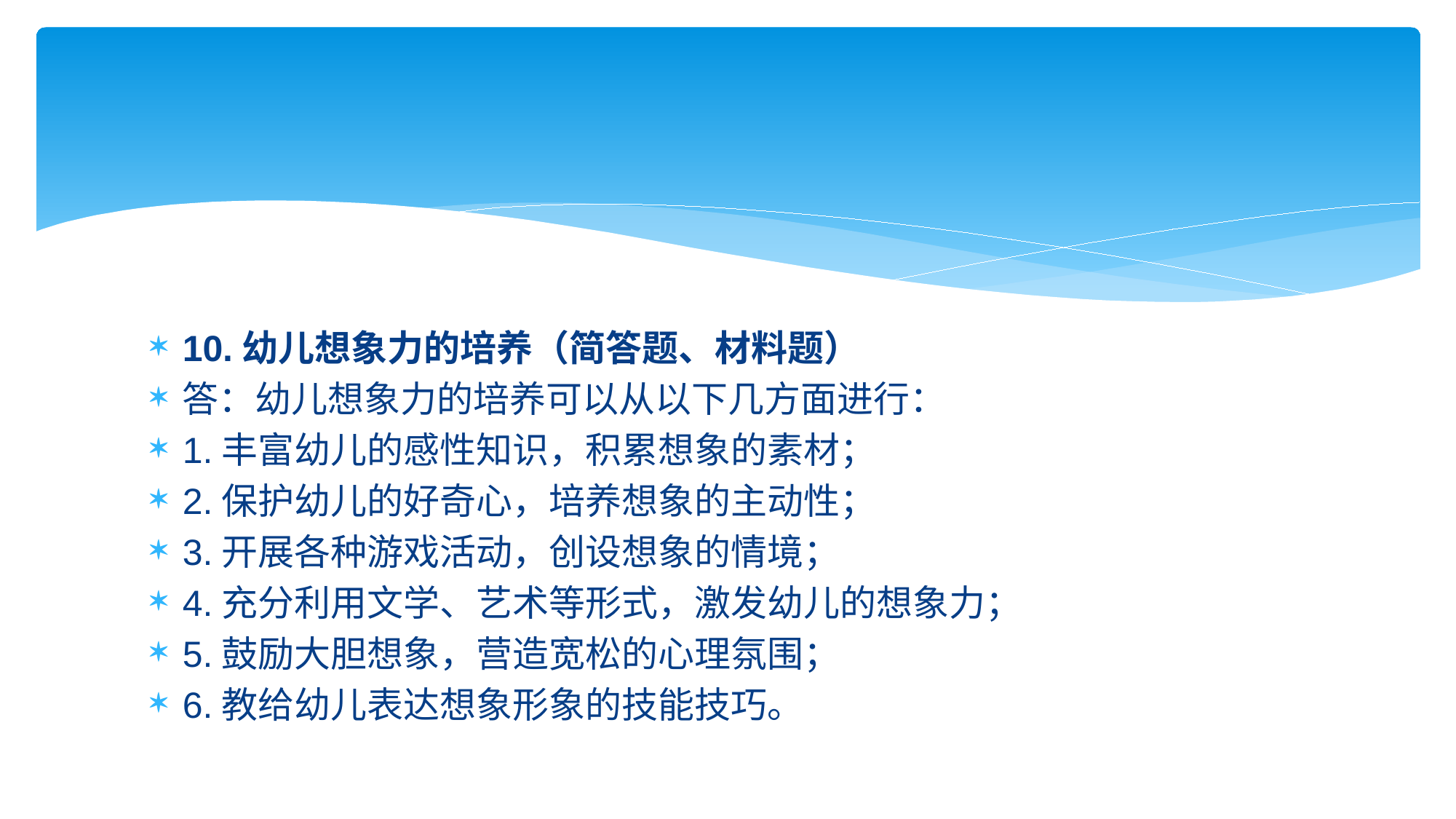

#
10.幼儿想象力的培养（简答题、材料题）
答：幼儿想象力的培养可以从以下几方面进行：
1.丰富幼儿的感性知识，积累想象的素材；
2.保护幼儿的好奇心，培养想象的主动性；
3.开展各种游戏活动，创设想象的情境；
4.充分利用文学、艺术等形式，激发幼儿的想象力；
5.鼓励大胆想象，营造宽松的心理氛围；
6.教给幼儿表达想象形象的技能技巧。